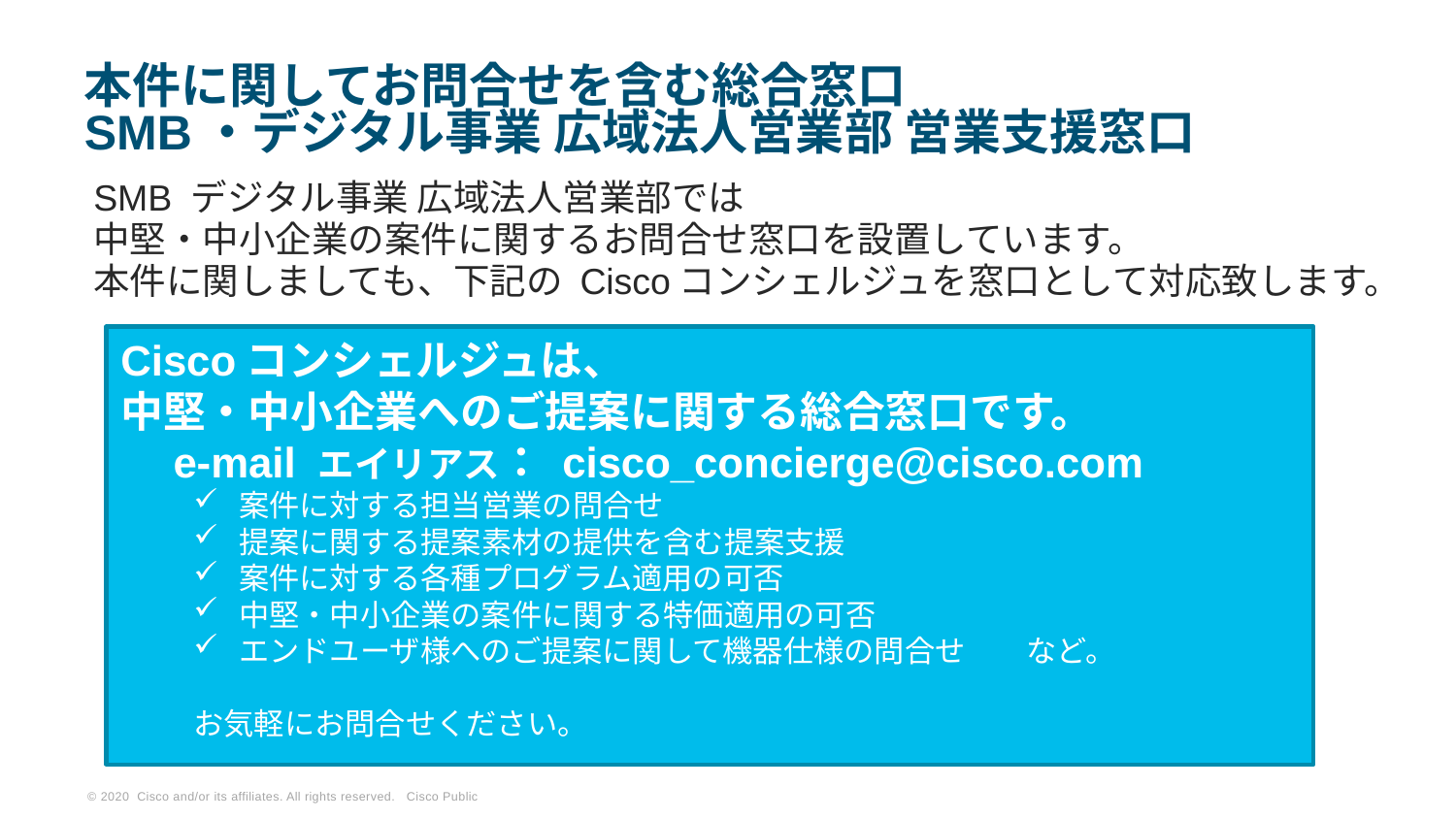

# 本件に関してお問合せを含む総合窓口 SMB・デジタル事業 広域法人営業部 営業支援窓口
SMB デジタル事業 広域法人営業部では
中堅・中小企業の案件に関するお問合せ窓口を設置しています。
本件に関しましても、下記の Ciscoコンシェルジュを窓口として対応致します。
Ciscoコンシェルジュは、
中堅・中小企業へのご提案に関する総合窓口です。
　e-mail エイリアス： cisco_concierge@cisco.com
案件に対する担当営業の問合せ
提案に関する提案素材の提供を含む提案支援
案件に対する各種プログラム適用の可否
中堅・中小企業の案件に関する特価適用の可否
エンドユーザ様へのご提案に関して機器仕様の問合せ　　など。

お気軽にお問合せください。